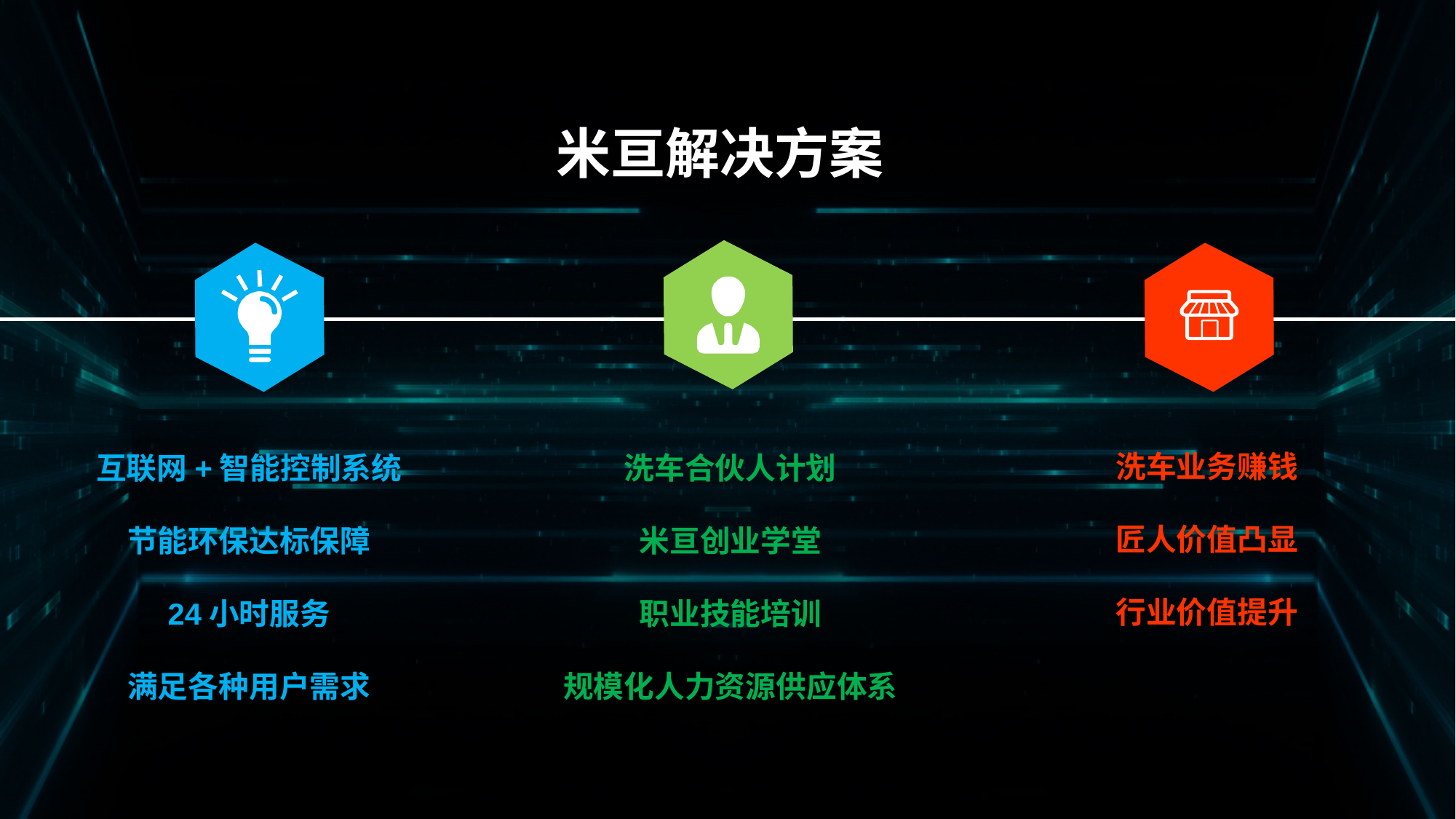

米亘解决方案

洗车业务赚钱

匠人价值凸显

行业价值提升
互联网+智能控制系统

节能环保达标保障

24小时服务

满足各种用户需求
洗车合伙人计划

米亘创业学堂

职业技能培训

规模化人力资源供应体系